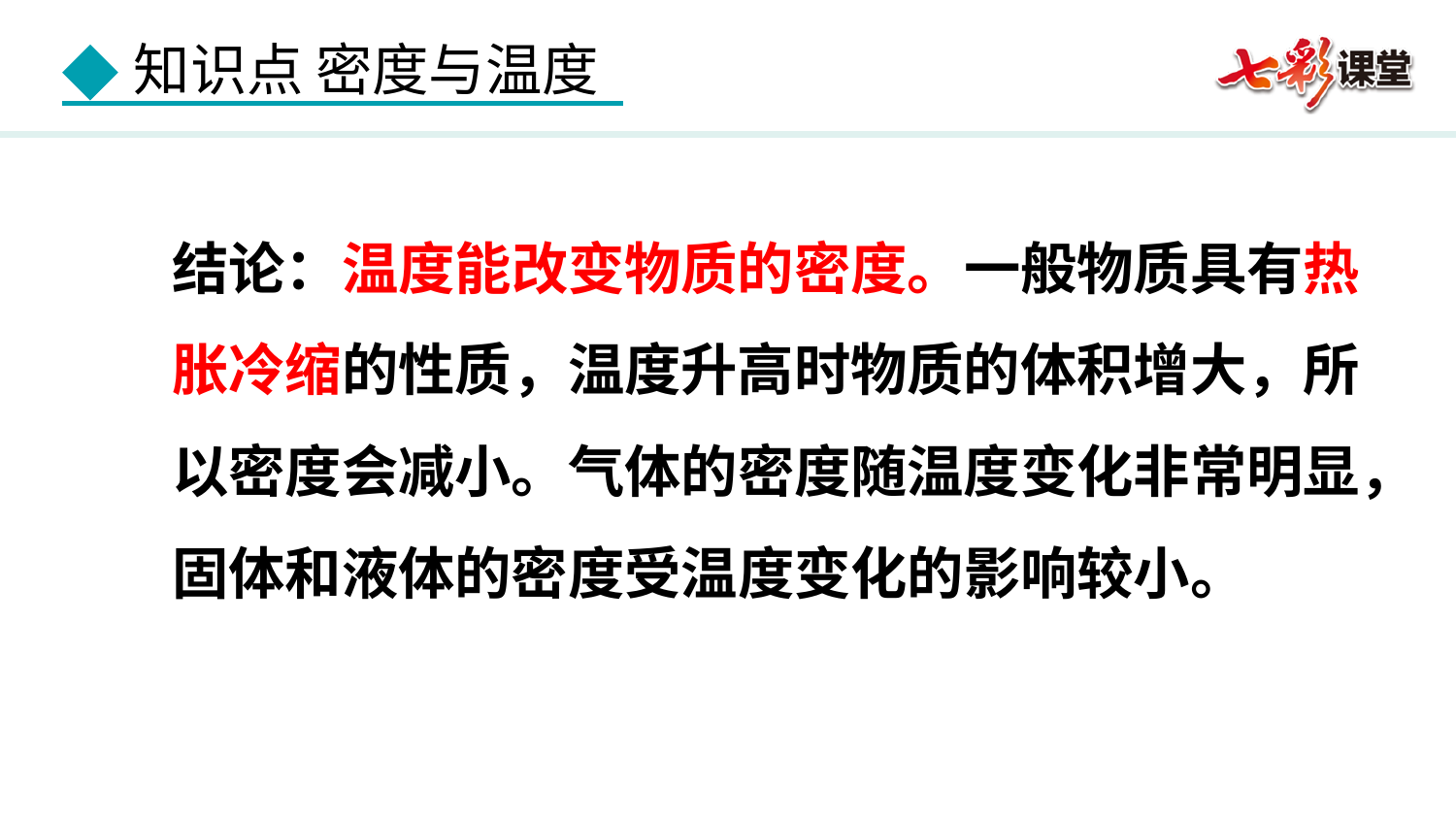

结论：温度能改变物质的密度。一般物质具有热胀冷缩的性质，温度升高时物质的体积增大，所以密度会减小。气体的密度随温度变化非常明显，固体和液体的密度受温度变化的影响较小。